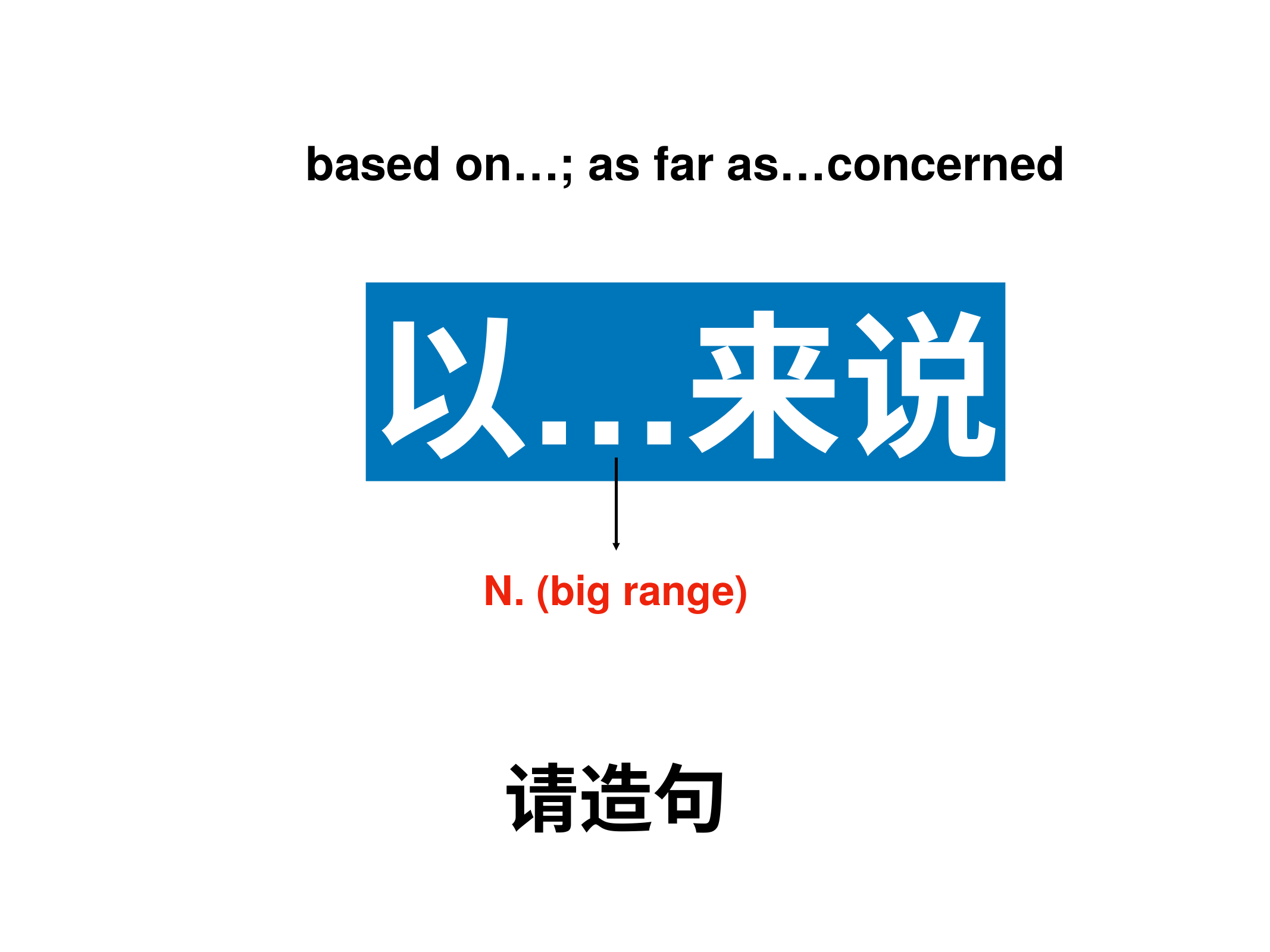

based on…; as far as…concerned
以…来说

N. (big range)
请造句